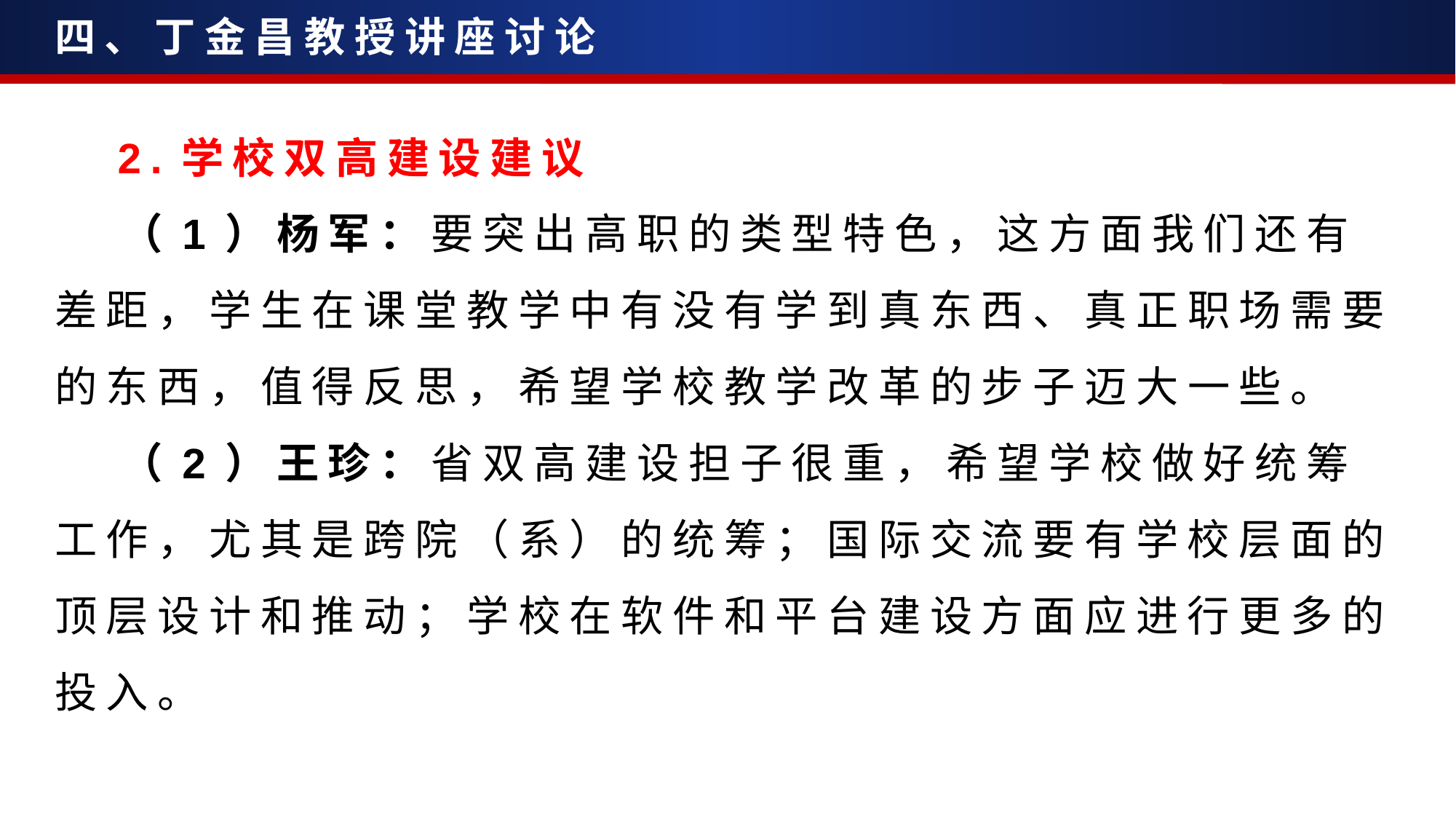

# 四、丁金昌教授讲座讨论
   2.学校双高建设建议
   （1）杨军：要突出高职的类型特色，这方面我们还有差距，学生在课堂教学中有没有学到真东西、真正职场需要的东西，值得反思，希望学校教学改革的步子迈大一些。
   （2）王珍：省双高建设担子很重，希望学校做好统筹工作，尤其是跨院（系）的统筹；国际交流要有学校层面的顶层设计和推动；学校在软件和平台建设方面应进行更多的投入。